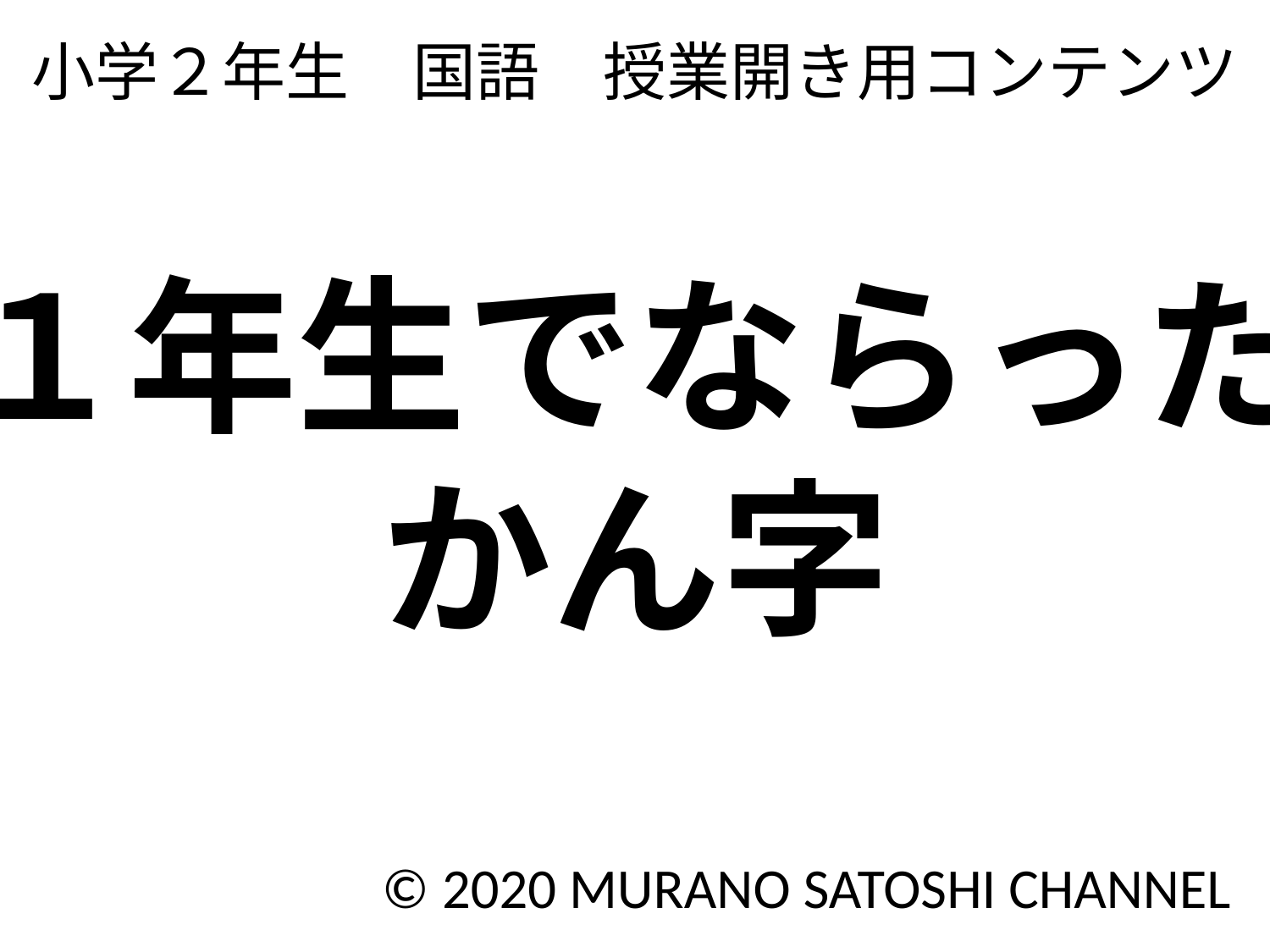

小学２年生　国語　授業開き用コンテンツ
１年生でならった
かん字
©️ 2020 MURANO SATOSHI CHANNEL